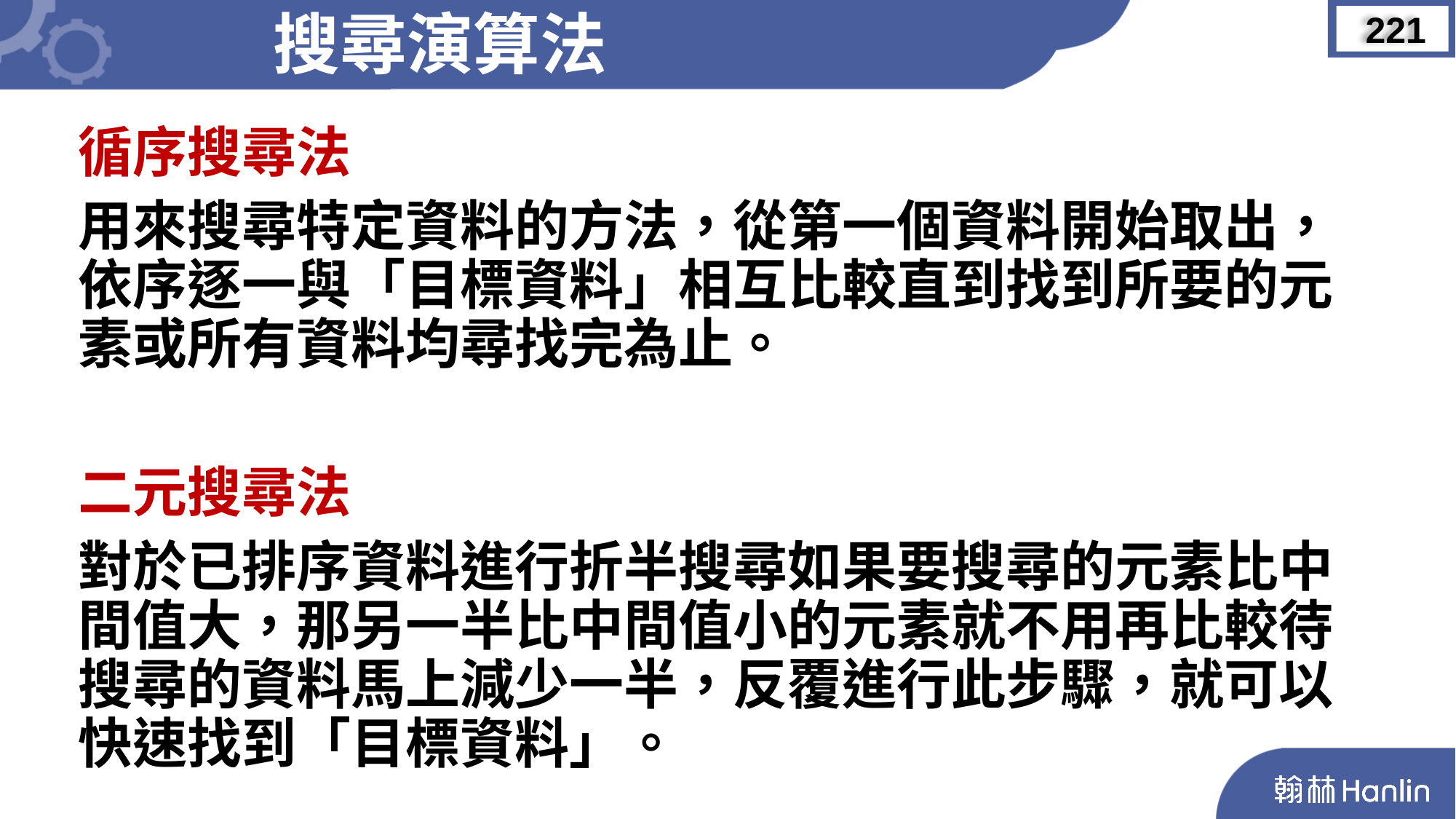

搜尋演算法
221

循序搜尋法
用來搜尋特定資料的方法，從第一個資料開始取出，依序逐一與「目標資料」相互比較直到找到所要的元素或所有資料均尋找完為止。

二元搜尋法
對於已排序資料進行折半搜尋如果要搜尋的元素比中間值大，那另一半比中間值小的元素就不用再比較待搜尋的資料馬上減少一半，反覆進行此步驟，就可以快速找到「目標資料」。
搜尋